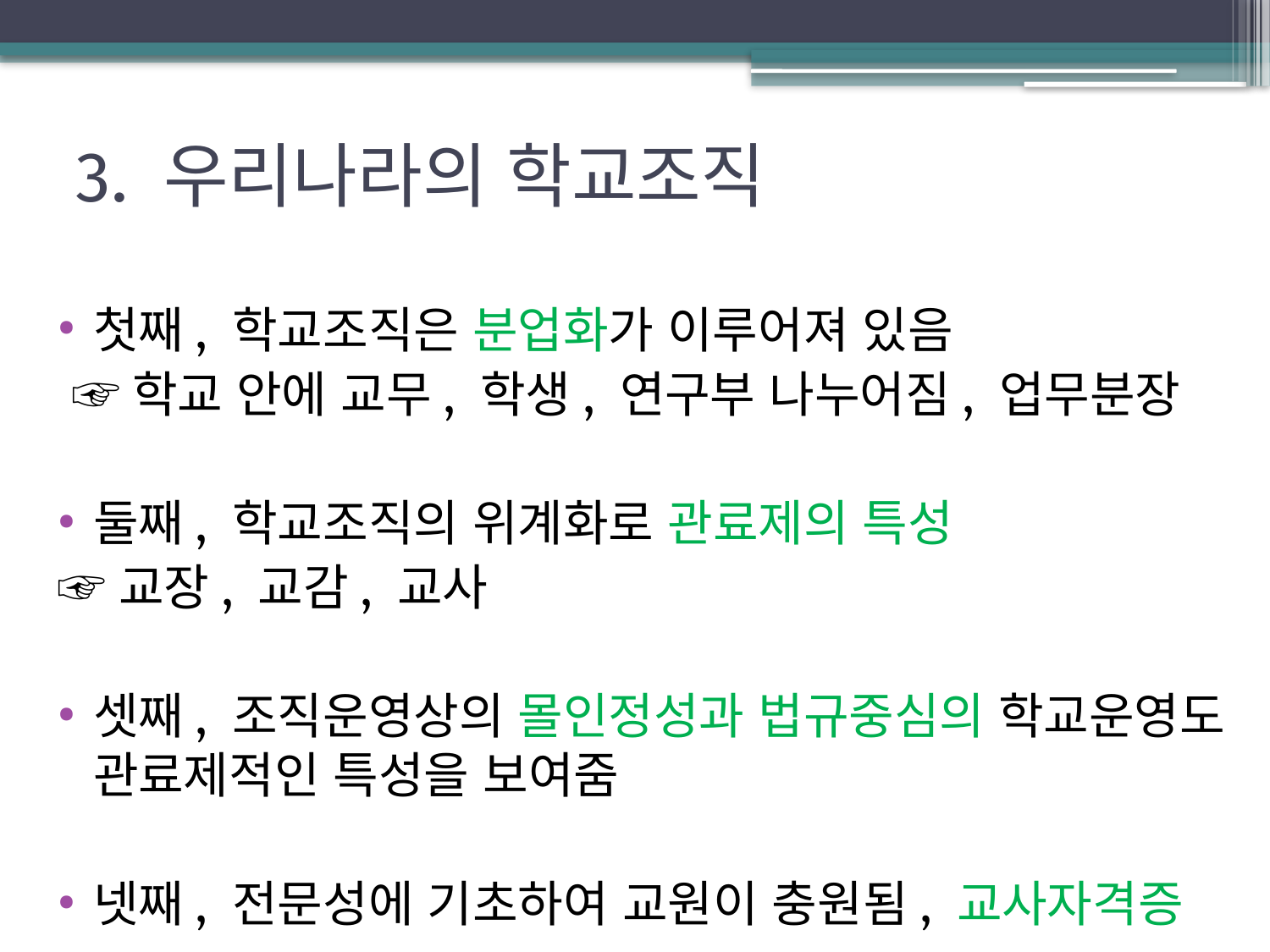

# 3. 우리나라의 학교조직

첫째, 학교조직은 분업화가 이루어져 있음
 ☞학교 안에 교무, 학생, 연구부 나누어짐, 업무분장

둘째, 학교조직의 위계화로 관료제의 특성
☞교장, 교감, 교사

셋째, 조직운영상의 몰인정성과 법규중심의 학교운영도 관료제적인 특성을 보여줌

넷째, 전문성에 기초하여 교원이 충원됨, 교사자격증